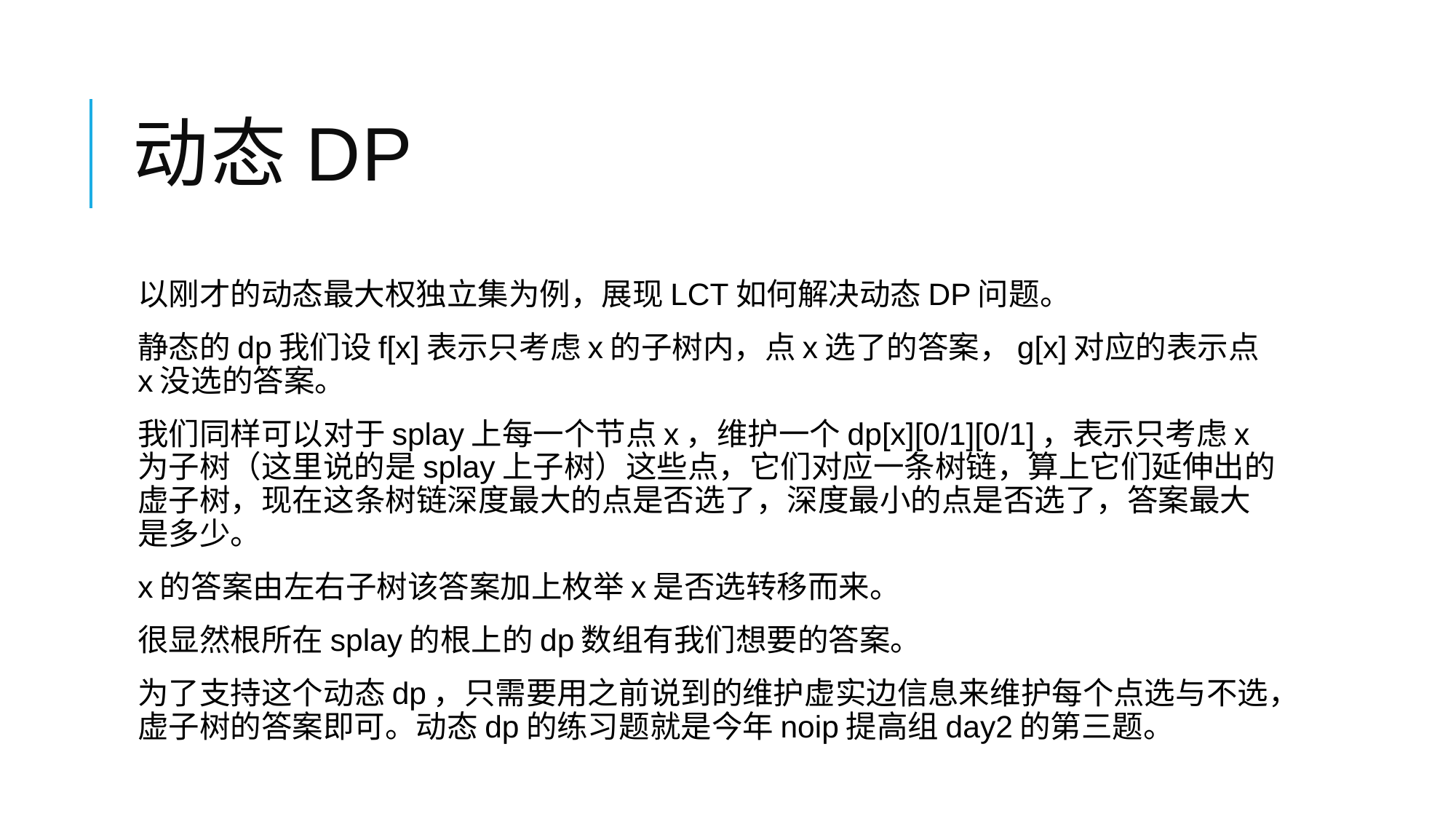

# 动态DP
以刚才的动态最大权独立集为例，展现LCT如何解决动态DP问题。
静态的dp我们设f[x]表示只考虑x的子树内，点x选了的答案，g[x]对应的表示点x没选的答案。
我们同样可以对于splay上每一个节点x，维护一个dp[x][0/1][0/1]，表示只考虑x为子树（这里说的是splay上子树）这些点，它们对应一条树链，算上它们延伸出的虚子树，现在这条树链深度最大的点是否选了，深度最小的点是否选了，答案最大是多少。
x的答案由左右子树该答案加上枚举x是否选转移而来。
很显然根所在splay的根上的dp数组有我们想要的答案。
为了支持这个动态dp，只需要用之前说到的维护虚实边信息来维护每个点选与不选，虚子树的答案即可。动态dp的练习题就是今年noip提高组day2的第三题。